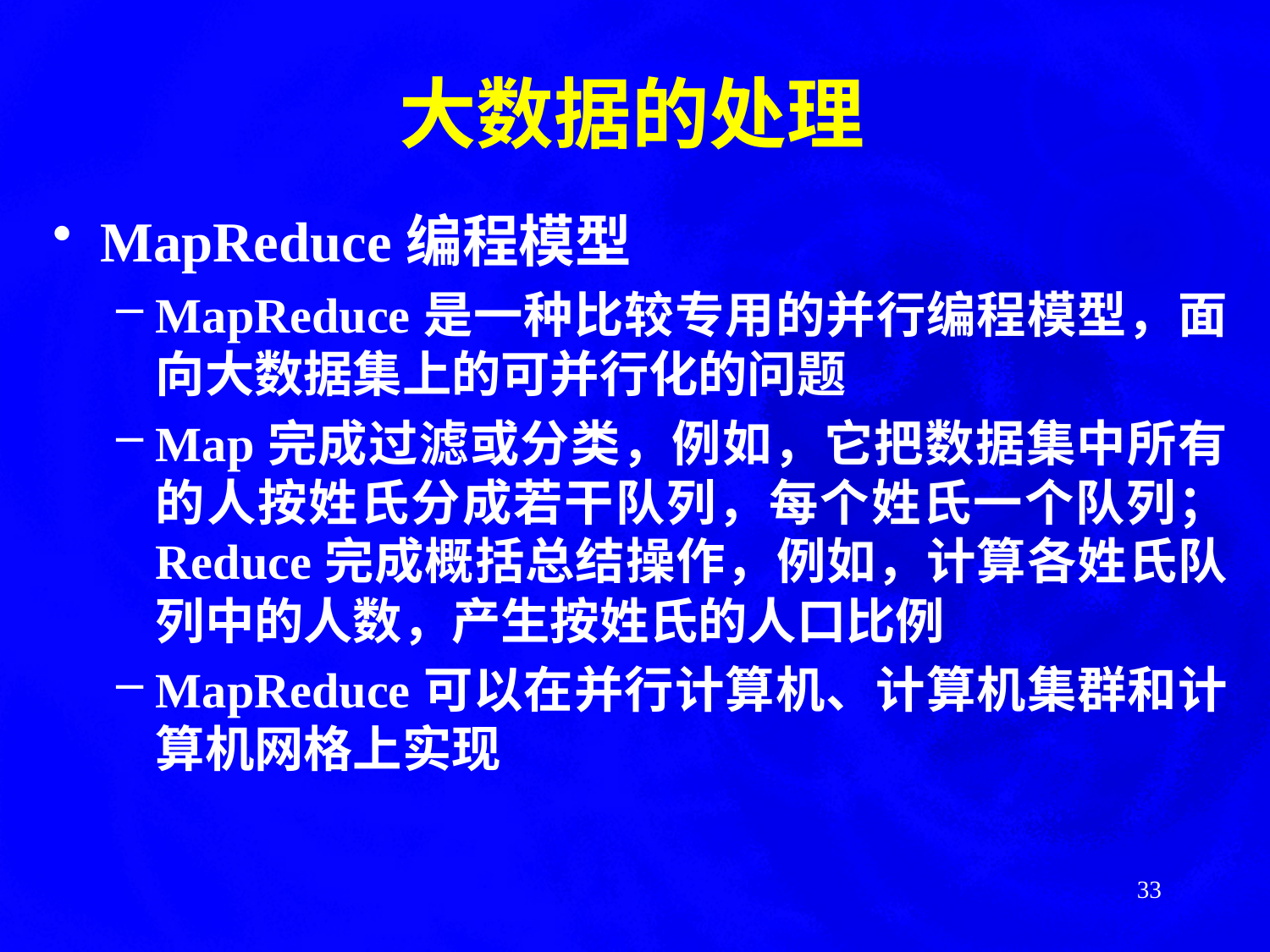

大数据的处理
MapReduce编程模型
MapReduce是一种比较专用的并行编程模型，面向大数据集上的可并行化的问题
Map完成过滤或分类，例如，它把数据集中所有的人按姓氏分成若干队列，每个姓氏一个队列； Reduce完成概括总结操作，例如，计算各姓氏队列中的人数，产生按姓氏的人口比例
MapReduce可以在并行计算机、计算机集群和计算机网格上实现
33